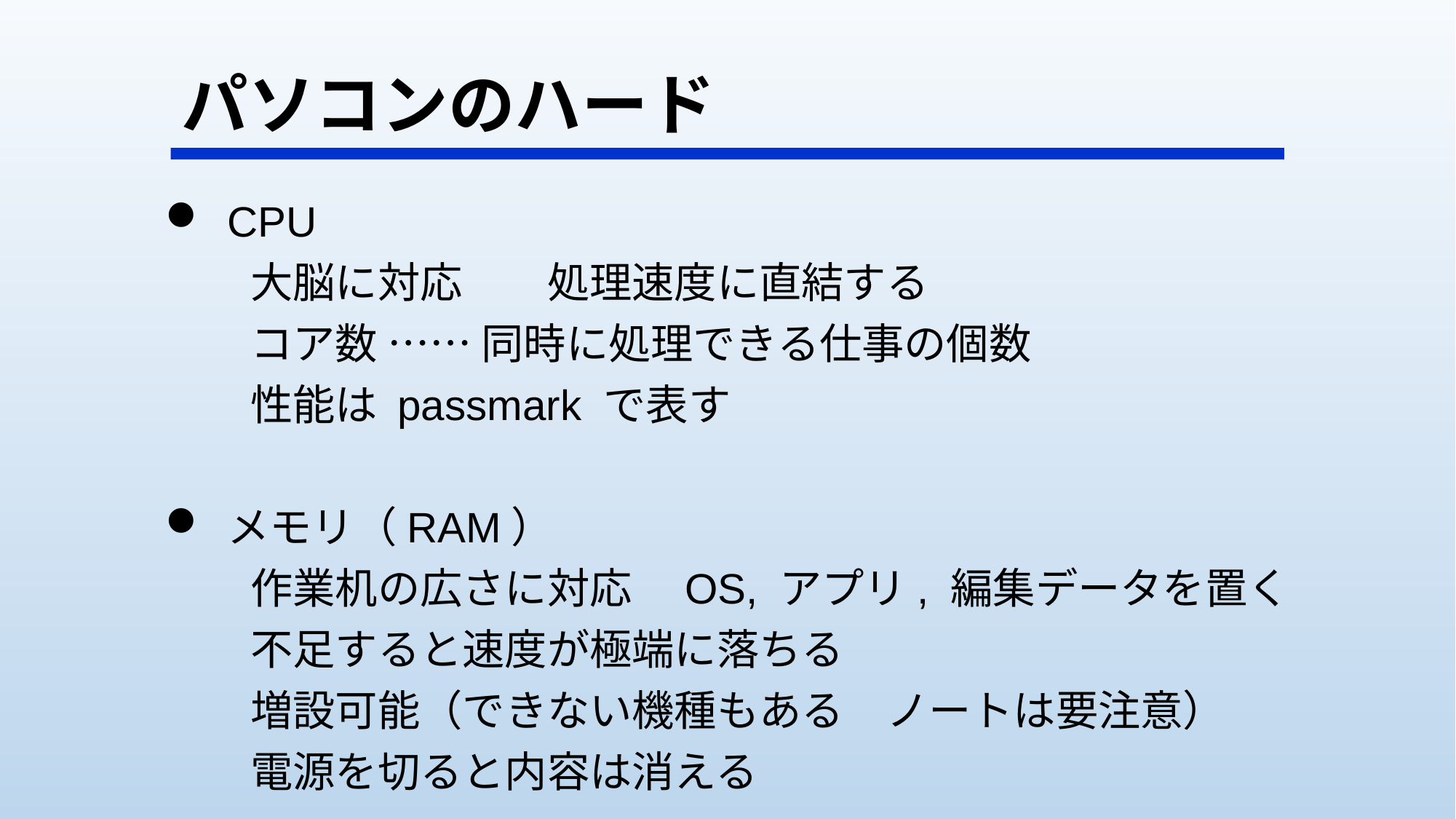

# パソコンのハード
CPU
　　大脳に対応　　処理速度に直結する
　　コア数 …… 同時に処理できる仕事の個数
　　性能は passmark で表す

メモリ（RAM）
　　作業机の広さに対応　OS, アプリ, 編集データを置く
　　不足すると速度が極端に落ちる
　　増設可能（できない機種もある　ノートは要注意）
　　電源を切ると内容は消える